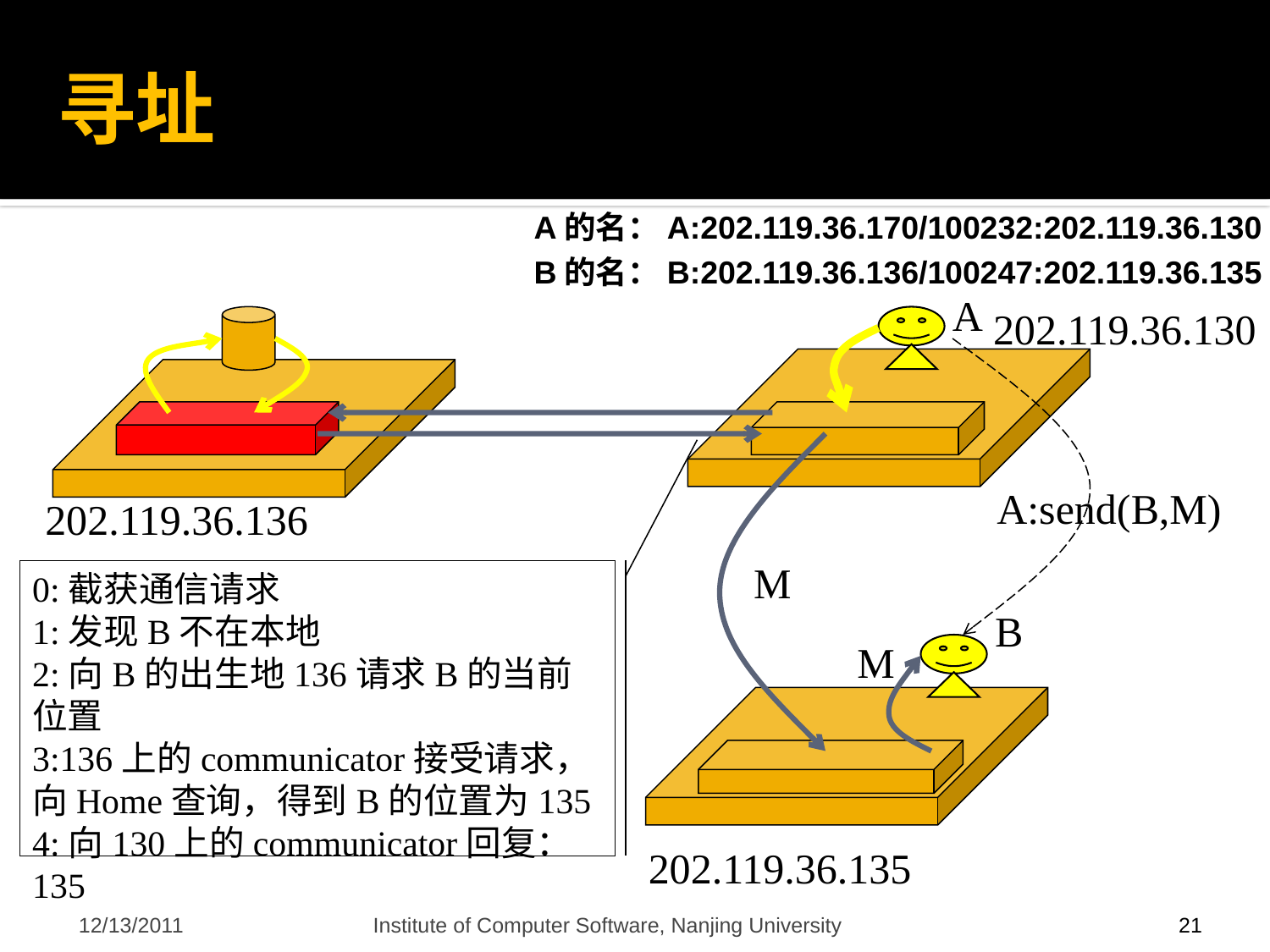

# 寻址
A的名：A:202.119.36.170/100232:202.119.36.130
B的名：B:202.119.36.136/100247:202.119.36.135

A
202.119.36.130

M
A:send(B,M)
202.119.36.136
0:截获通信请求
1:发现B不在本地
2:向B的出生地136请求B的当前位置
3:136上的communicator接受请求，向Home查询，得到B的位置为135
4:向130上的communicator回复：135
B
M

21
202.119.36.135
12/13/2011
Institute of Computer Software, Nanjing University
21